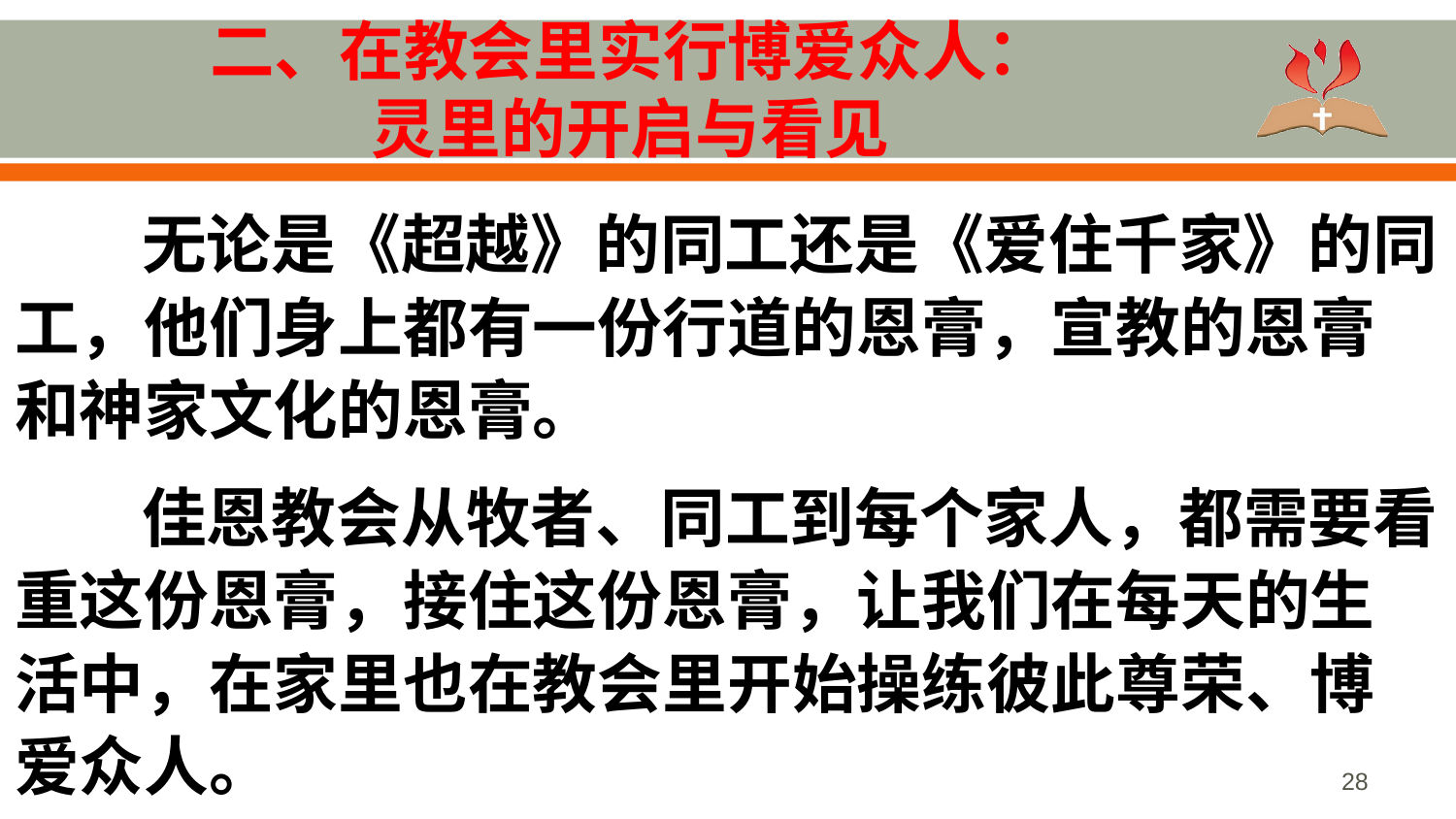

# 二、在教会里实行博爱众人： 灵里的开启与看见
无论是《超越》的同工还是《爱住千家》的同工，他们身上都有一份行道的恩膏，宣教的恩膏和神家文化的恩膏。
佳恩教会从牧者、同工到每个家人，都需要看重这份恩膏，接住这份恩膏，让我们在每天的生活中，在家里也在教会里开始操练彼此尊荣、博爱众人。

28